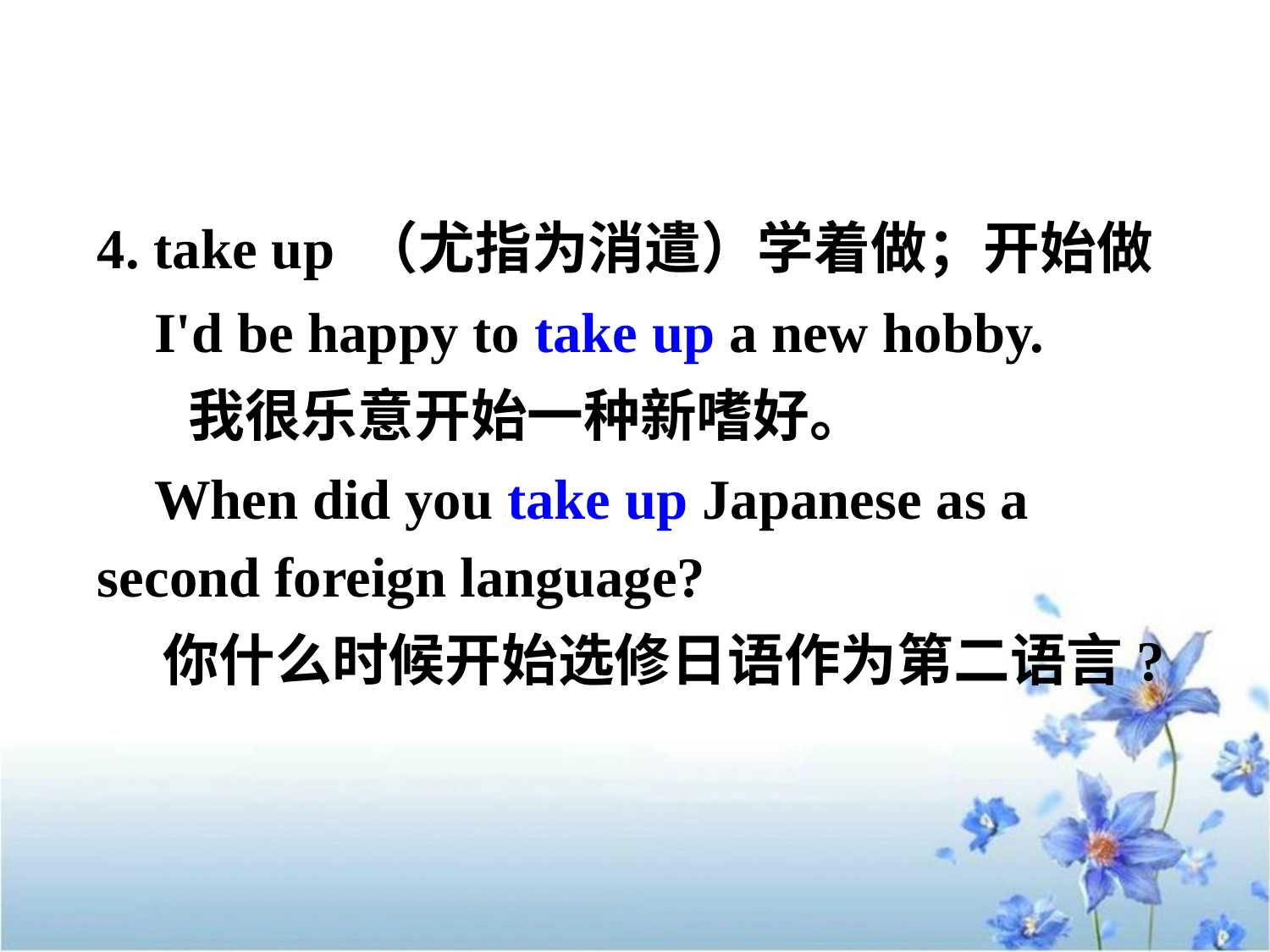

4. take up （尤指为消遣）学着做；开始做
    I'd be happy to take up a new hobby.
      我很乐意开始一种新嗜好。
    When did you take up Japanese as a second foreign language?
    你什么时候开始选修日语作为第二语言?